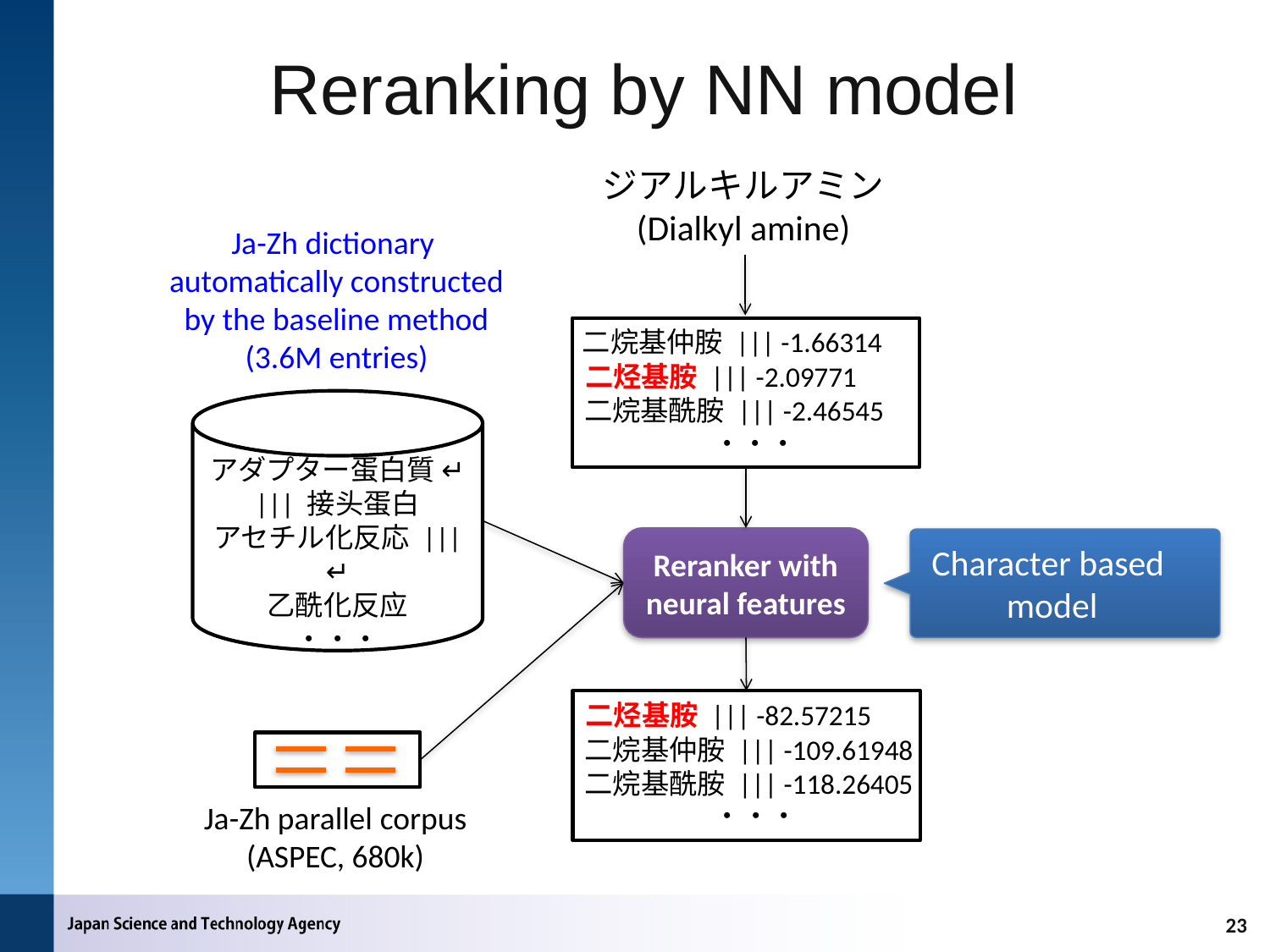

# Reranking by NN model
ジアルキルアミン
(Dialkyl amine)
Ja-Zh dictionary
automatically constructed
by the baseline method
(3.6M entries)

二烷基仲胺 ||| -1.66314
二烃基胺 ||| -2.09771
二烷基酰胺 ||| -2.46545
・・・

アダプター蛋白質 ↵ ||| 接头蛋白
アセチル化反応 ||| ↵
乙酰化反应
・・・
Reranker with
neural features
Character based
model

二烃基胺 ||| -82.57215
二烷基仲胺 ||| -109.61948
二烷基酰胺 ||| -118.26405
・・・

Ja-Zh parallel corpus
(ASPEC, 680k)
23